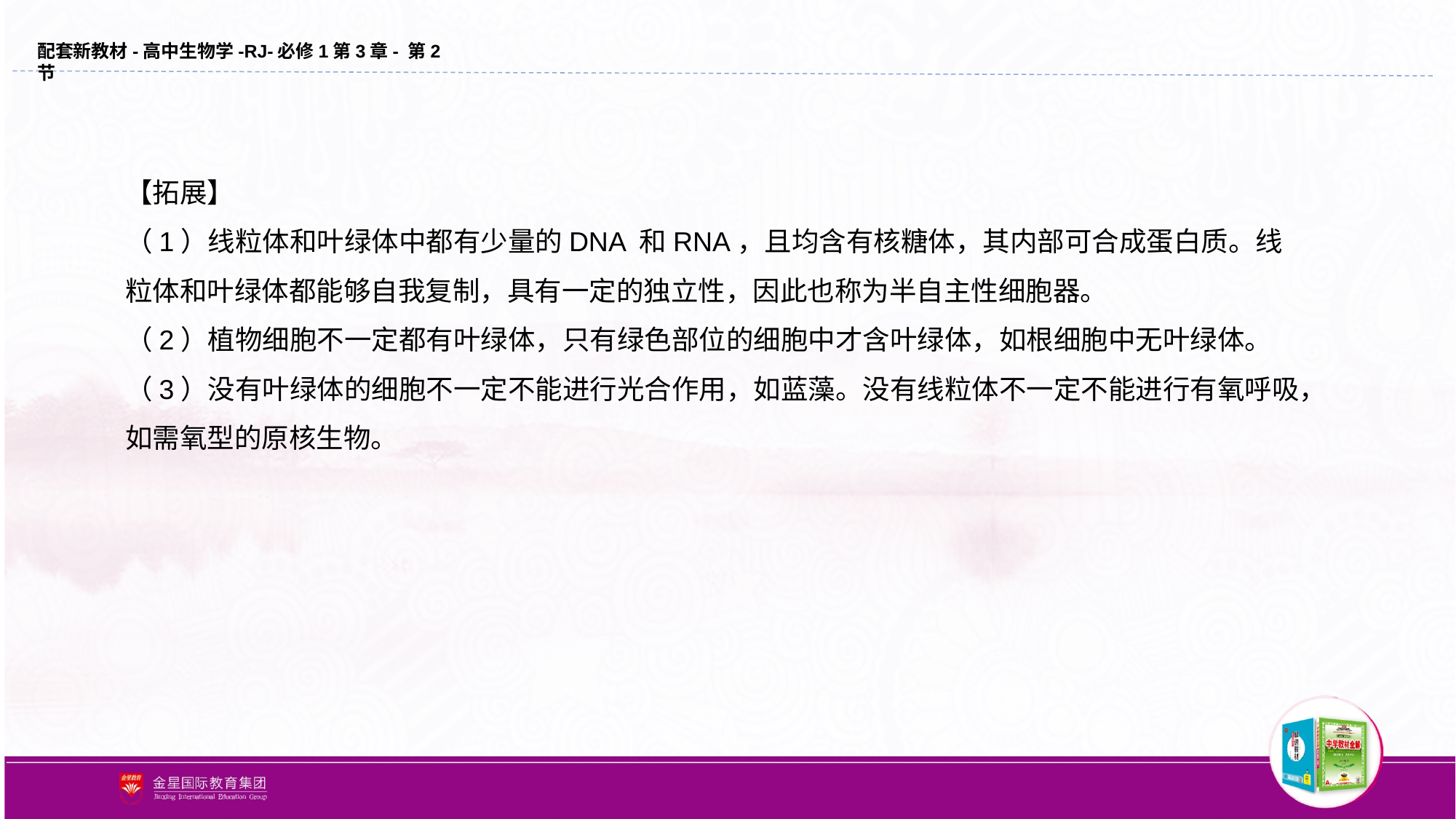

【拓展】
（1）线粒体和叶绿体中都有少量的DNA 和RNA，且均含有核糖体，其内部可合成蛋白质。线粒体和叶绿体都能够自我复制，具有一定的独立性，因此也称为半自主性细胞器。
（2）植物细胞不一定都有叶绿体，只有绿色部位的细胞中才含叶绿体，如根细胞中无叶绿体。
（3）没有叶绿体的细胞不一定不能进行光合作用，如蓝藻。没有线粒体不一定不能进行有氧呼吸，如需氧型的原核生物。